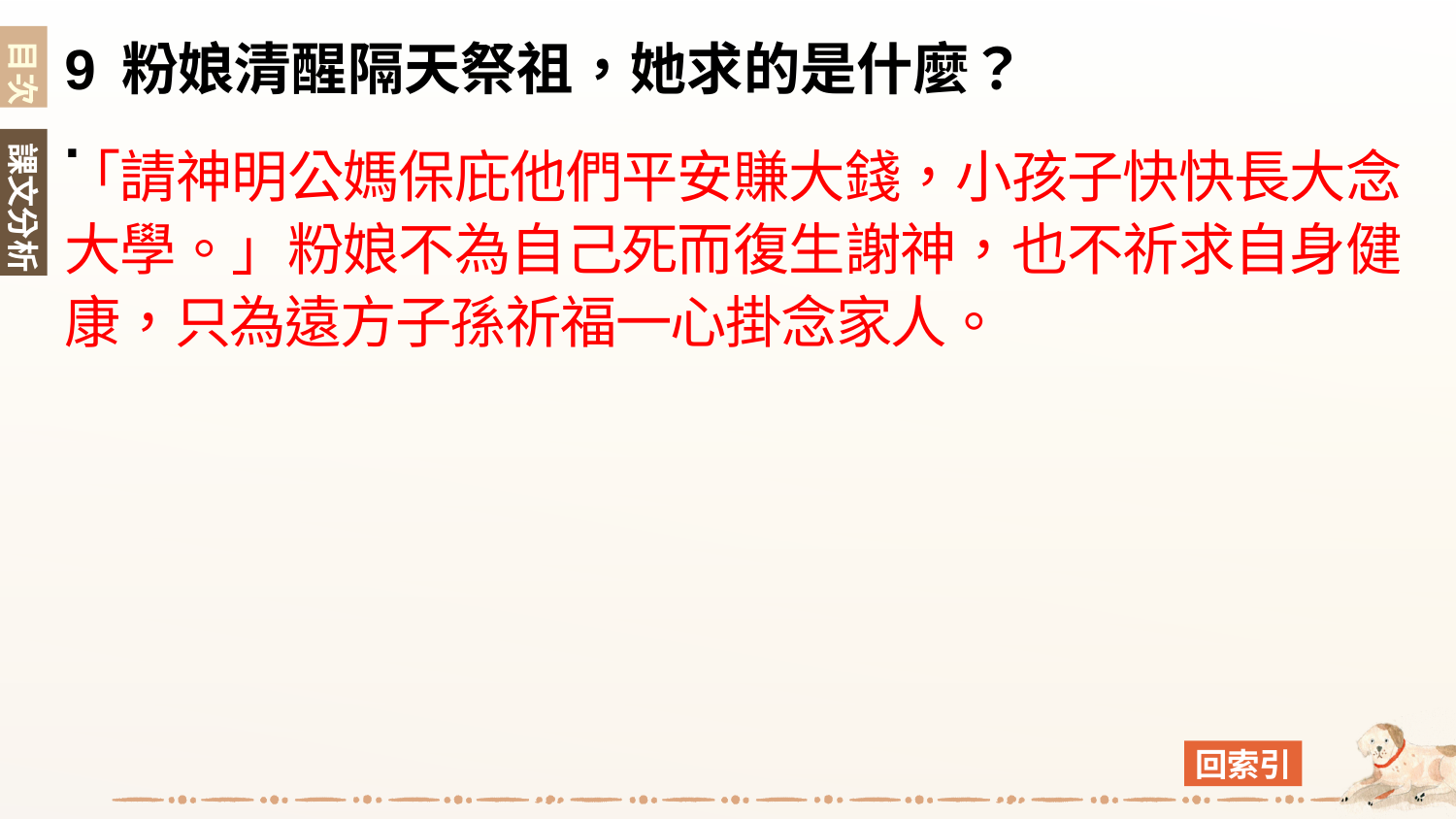

目次
9.
粉娘清醒隔天祭祖，她求的是什麼？
課文分析
「請神明公媽保庇他們平安賺大錢，小孩子快快長大念大學。」粉娘不為自己死而復生謝神，也不祈求自身健康，只為遠方子孫祈福一心掛念家人。
回索引